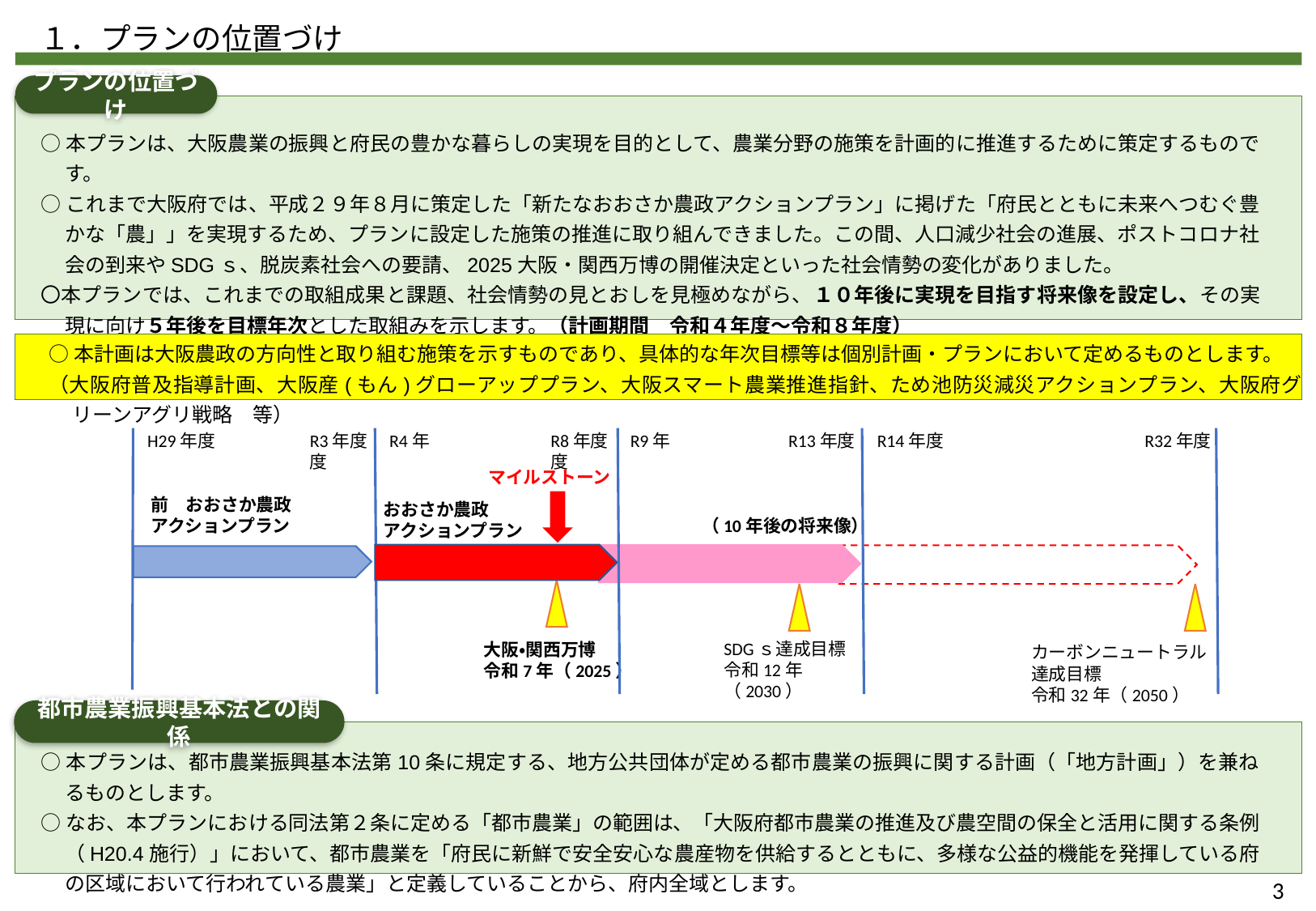

１．プランの位置づけ

プランの位置づけ

○本プランは、大阪農業の振興と府民の豊かな暮らしの実現を目的として、農業分野の施策を計画的に推進するために策定するものです。
○これまで大阪府では、平成２９年８月に策定した「新たなおおさか農政アクションプラン」に掲げた「府民とともに未来へつむぐ豊かな「農」」を実現するため、プランに設定した施策の推進に取り組んできました。この間、人口減少社会の進展、ポストコロナ社会の到来やSDGｓ、脱炭素社会への要請、2025大阪・関西万博の開催決定といった社会情勢の変化がありました。
〇本プランでは、これまでの取組成果と課題、社会情勢の見とおしを見極めながら、１０年後に実現を目指す将来像を設定し、その実現に向け５年後を目標年次とした取組みを示します。（計画期間　令和４年度～令和８年度）
○本計画は大阪農政の方向性と取り組む施策を示すものであり、具体的な年次目標等は個別計画・プランにおいて定めるものとします。
（大阪府普及指導計画、大阪産(もん)グローアッププラン、大阪スマート農業推進指針、ため池防災減災アクションプラン、大阪府グリーンアグリ戦略　等）

H29年度
R3年度　R4年度
R8年度　R9年度
R13年度　R14年度
R32年度
マイルストーン
前　おおさか農政
アクションプラン

おおさか農政
アクションプラン
（10年後の将来像）

SDGｓ達成目標
令和12年（2030）
大阪・関西万博
令和7年（2025）
カーボンニュートラル
達成目標
令和32年（2050）
都市農業振興基本法との関係

○本プランは、都市農業振興基本法第10条に規定する、地方公共団体が定める都市農業の振興に関する計画（「地方計画」）を兼ねるものとします。
○なお、本プランにおける同法第２条に定める「都市農業」の範囲は、「大阪府都市農業の推進及び農空間の保全と活用に関する条例（H20.4施行）」において、都市農業を「府民に新鮮で安全安心な農産物を供給するとともに、多様な公益的機能を発揮している府の区域において行われている農業」と定義していることから、府内全域とします。
3